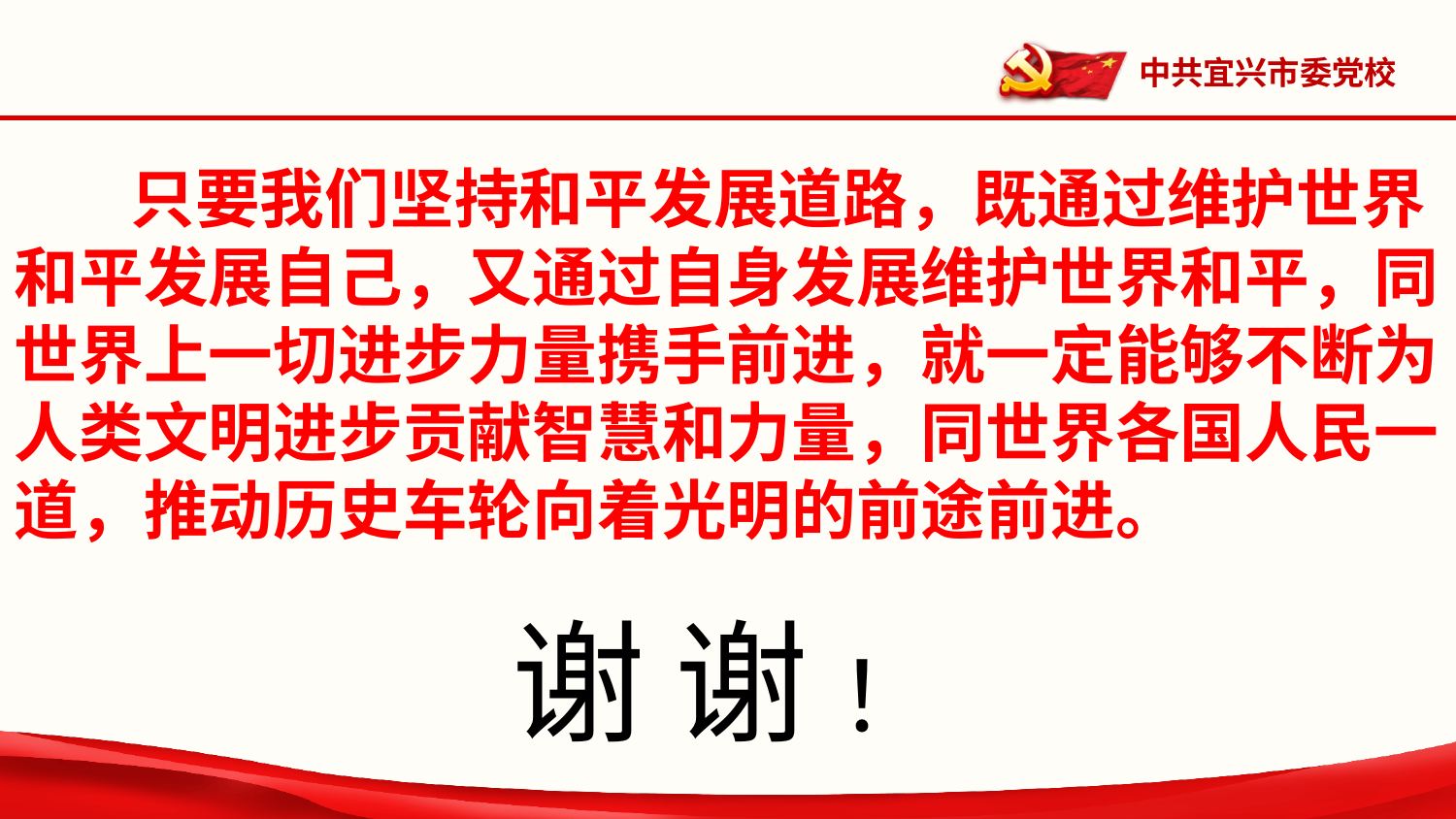

只要我们坚持和平发展道路，既通过维护世界和平发展自己，又通过自身发展维护世界和平，同世界上一切进步力量携手前进，就一定能够不断为人类文明进步贡献智慧和力量，同世界各国人民一道，推动历史车轮向着光明的前途前进。
谢 谢 ！